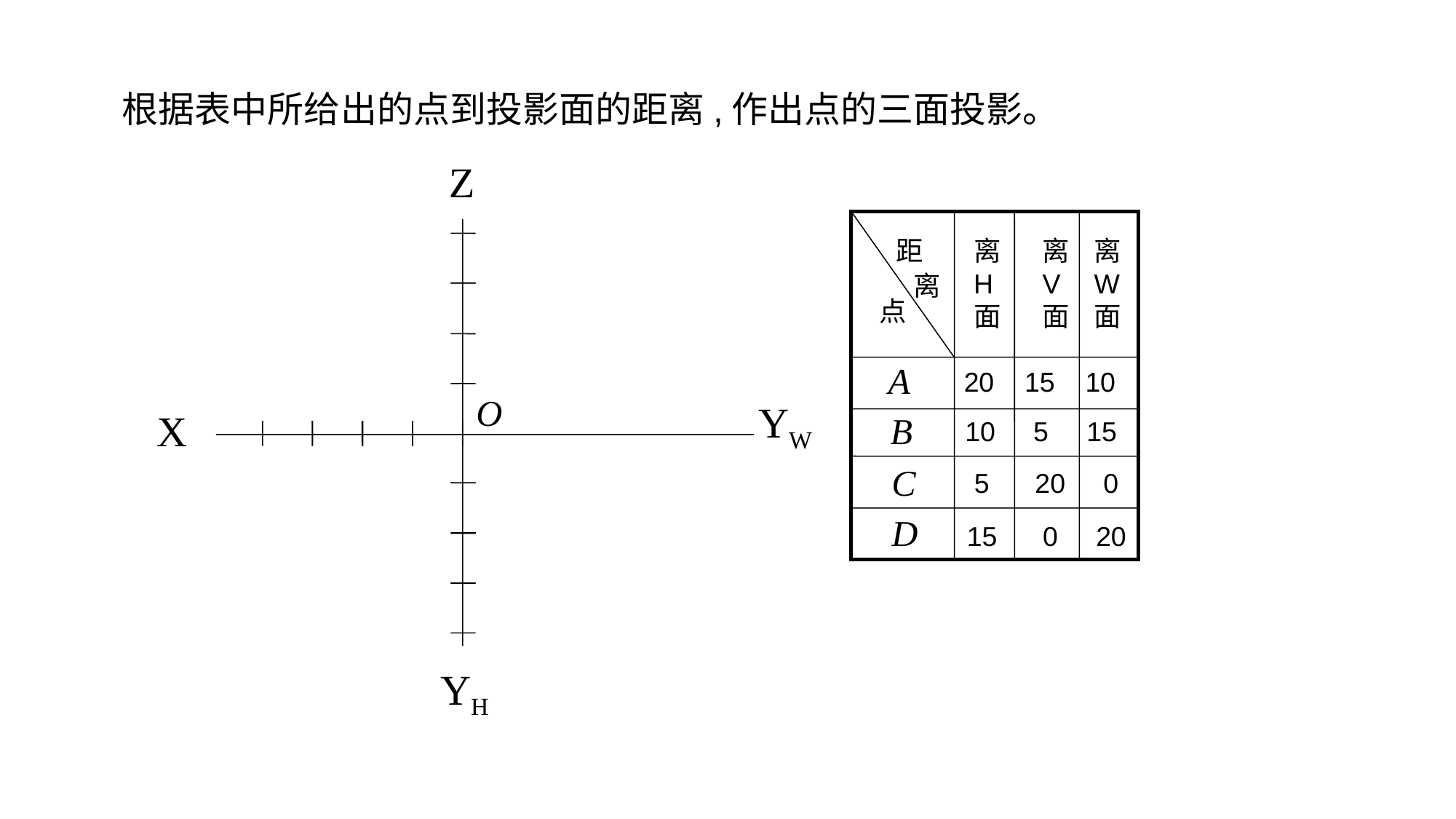

根据表中所给出的点到投影面的距离,作出点的三面投影。
Z

O
YW
X

YH

距
离H面
离V面
离W面
离
点
A

20    15    10
B

10     5     15
C

5      20     0
D

15      0     20